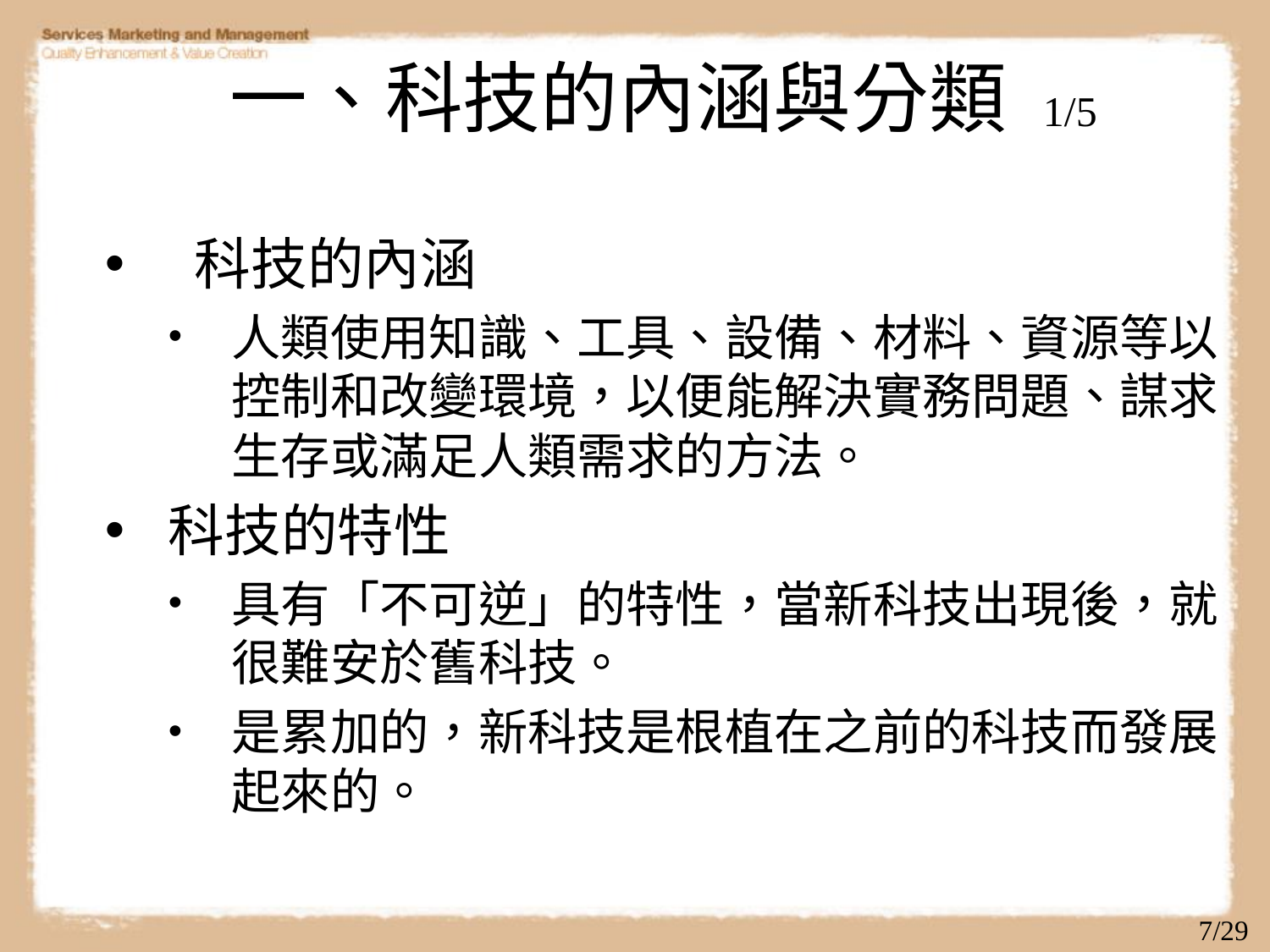

# 一、科技的內涵與分類 1/5
 科技的內涵
人類使用知識、工具、設備、材料、資源等以控制和改變環境，以便能解決實務問題、謀求生存或滿足人類需求的方法。
科技的特性
具有「不可逆」的特性，當新科技出現後，就很難安於舊科技。
是累加的，新科技是根植在之前的科技而發展起來的。